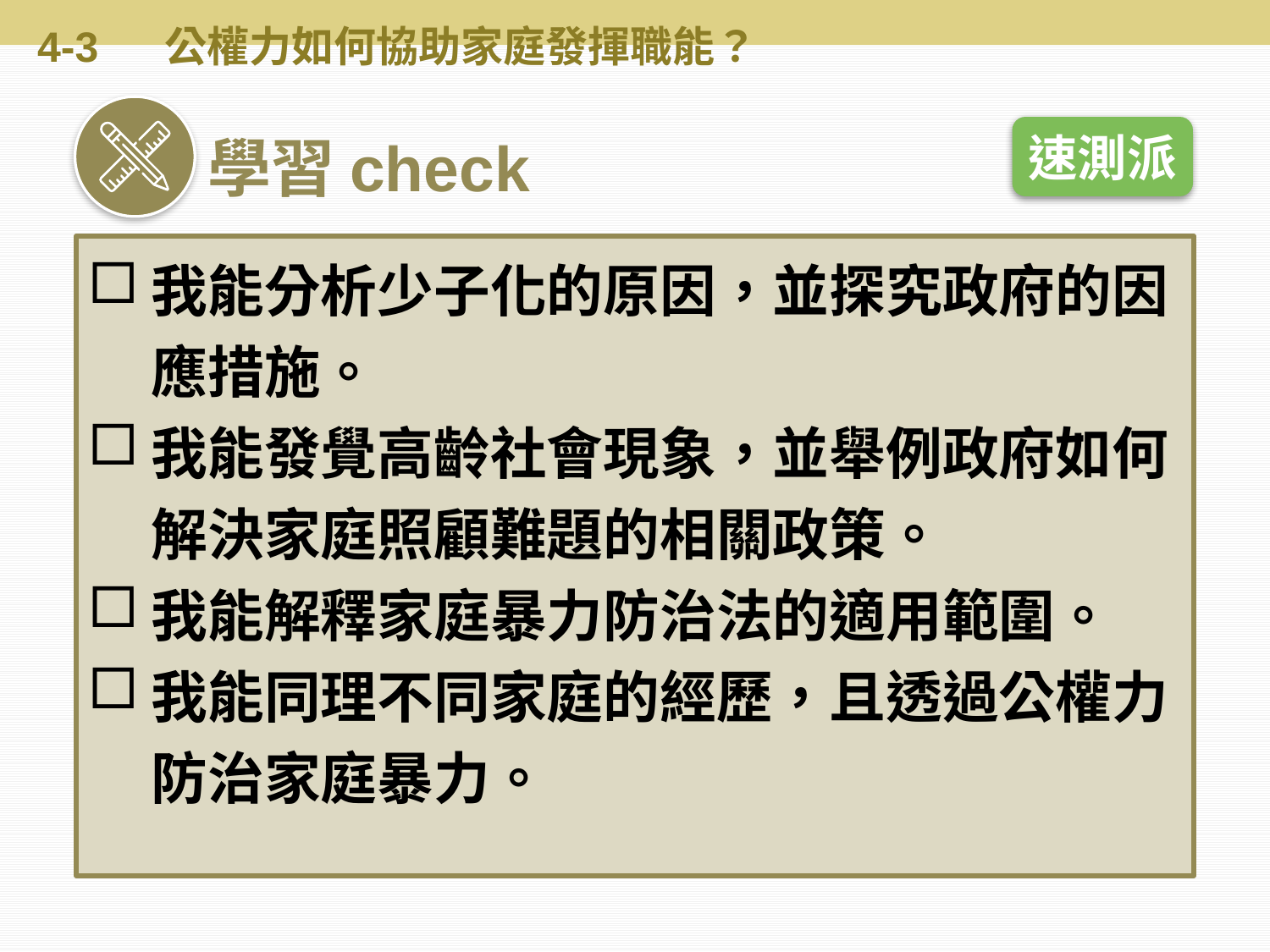

# 4-3	公權力如何協助家庭發揮職能？
速測派
我能分析少子化的原因，並探究政府的因應措施。
我能發覺高齡社會現象，並舉例政府如何解決家庭照顧難題的相關政策。
我能解釋家庭暴力防治法的適用範圍。
我能同理不同家庭的經歷，且透過公權力防治家庭暴力。